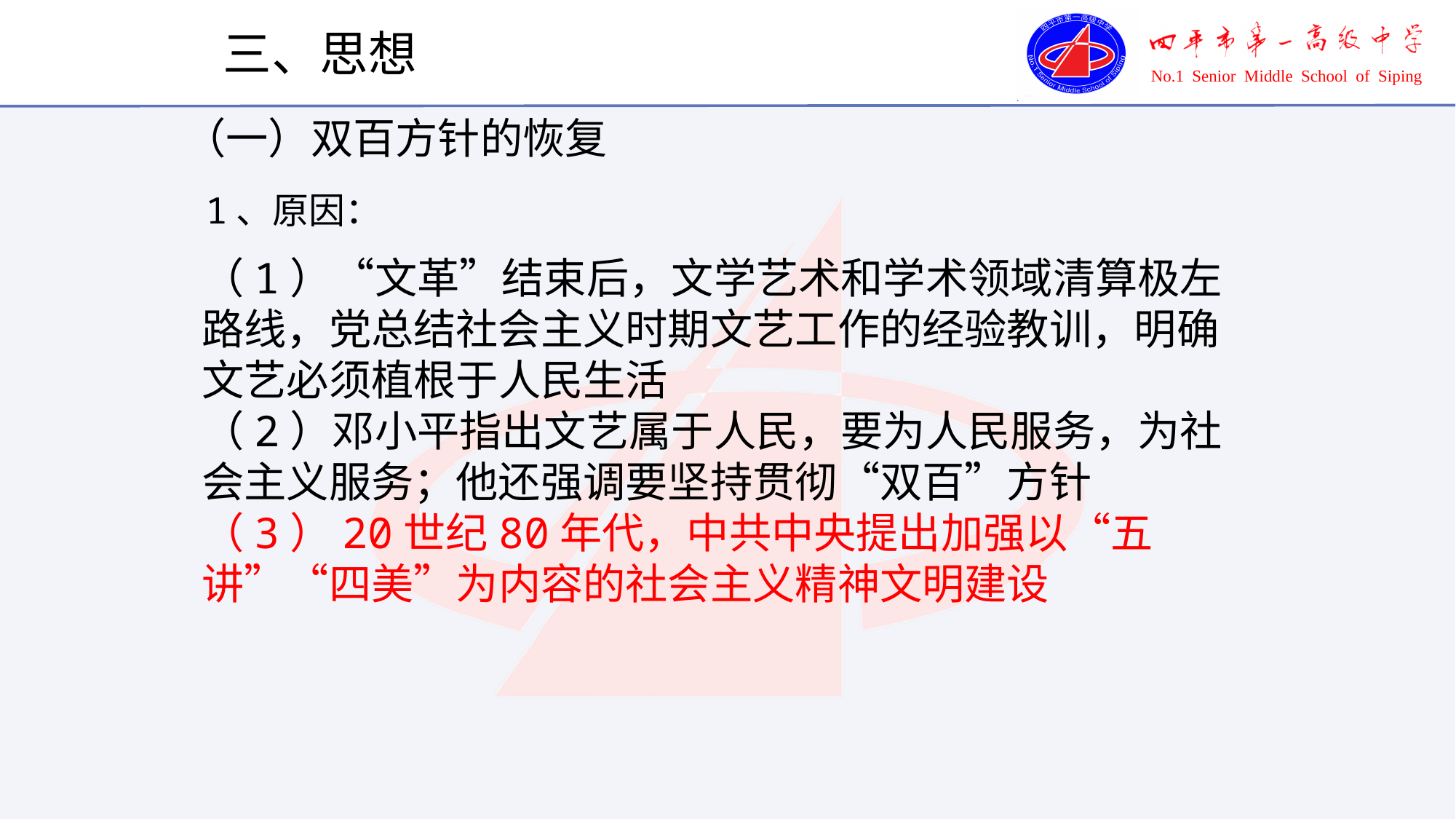

三、思想
（一）双百方针的恢复
1、原因：
（1）“文革”结束后，文学艺术和学术领域清算极左路线，党总结社会主义时期文艺工作的经验教训，明确文艺必须植根于人民生活
（2）邓小平指出文艺属于人民，要为人民服务，为社会主义服务；他还强调要坚持贯彻“双百”方针
（3）20世纪80年代，中共中央提出加强以“五讲”“四美”为内容的社会主义精神文明建设